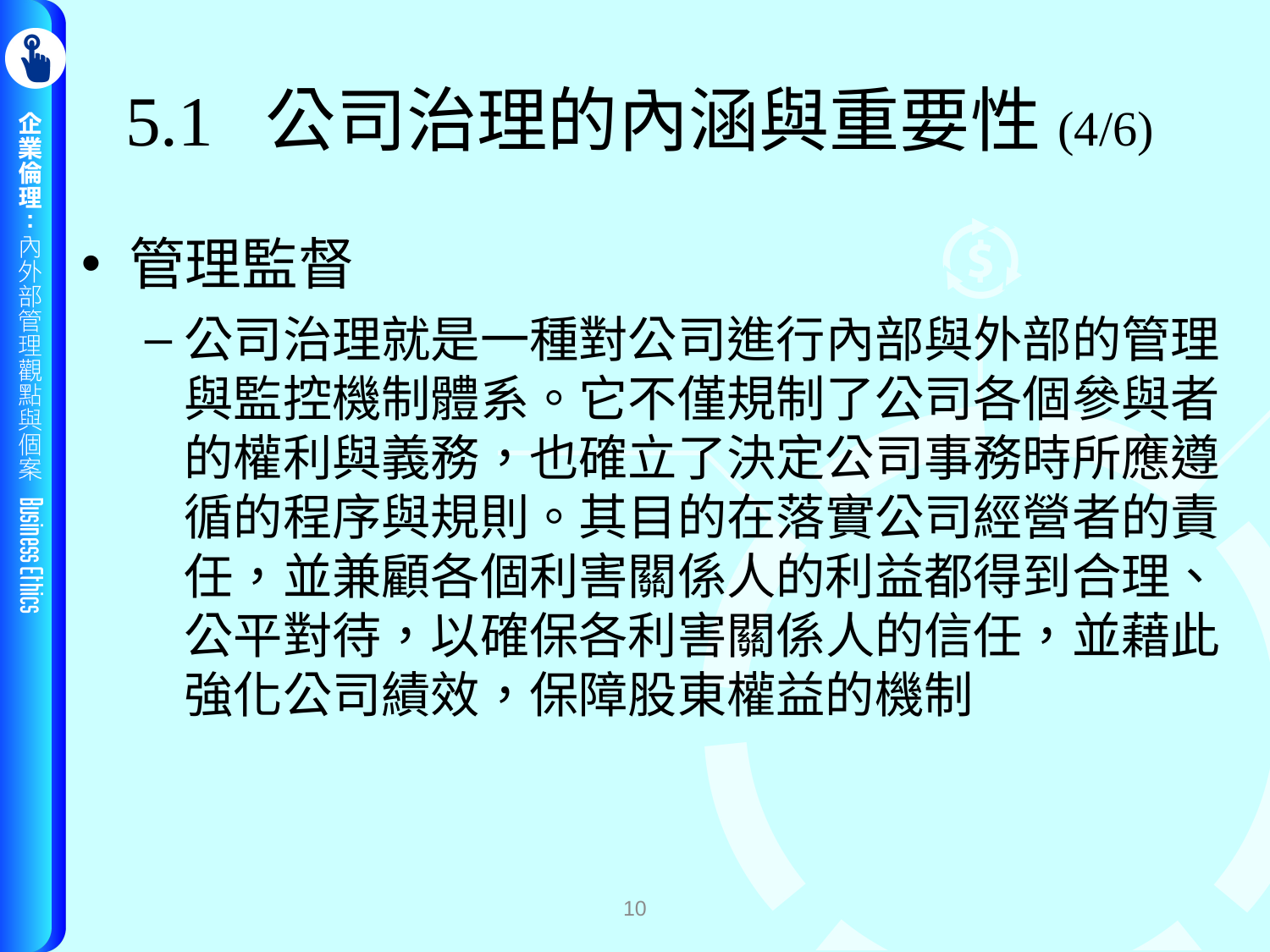

# 5.1  公司治理的內涵與重要性(4/6)
管理監督
公司治理就是一種對公司進行內部與外部的管理與監控機制體系。它不僅規制了公司各個參與者的權利與義務，也確立了決定公司事務時所應遵循的程序與規則。其目的在落實公司經營者的責任，並兼顧各個利害關係人的利益都得到合理、公平對待，以確保各利害關係人的信任，並藉此強化公司績效，保障股東權益的機制
10